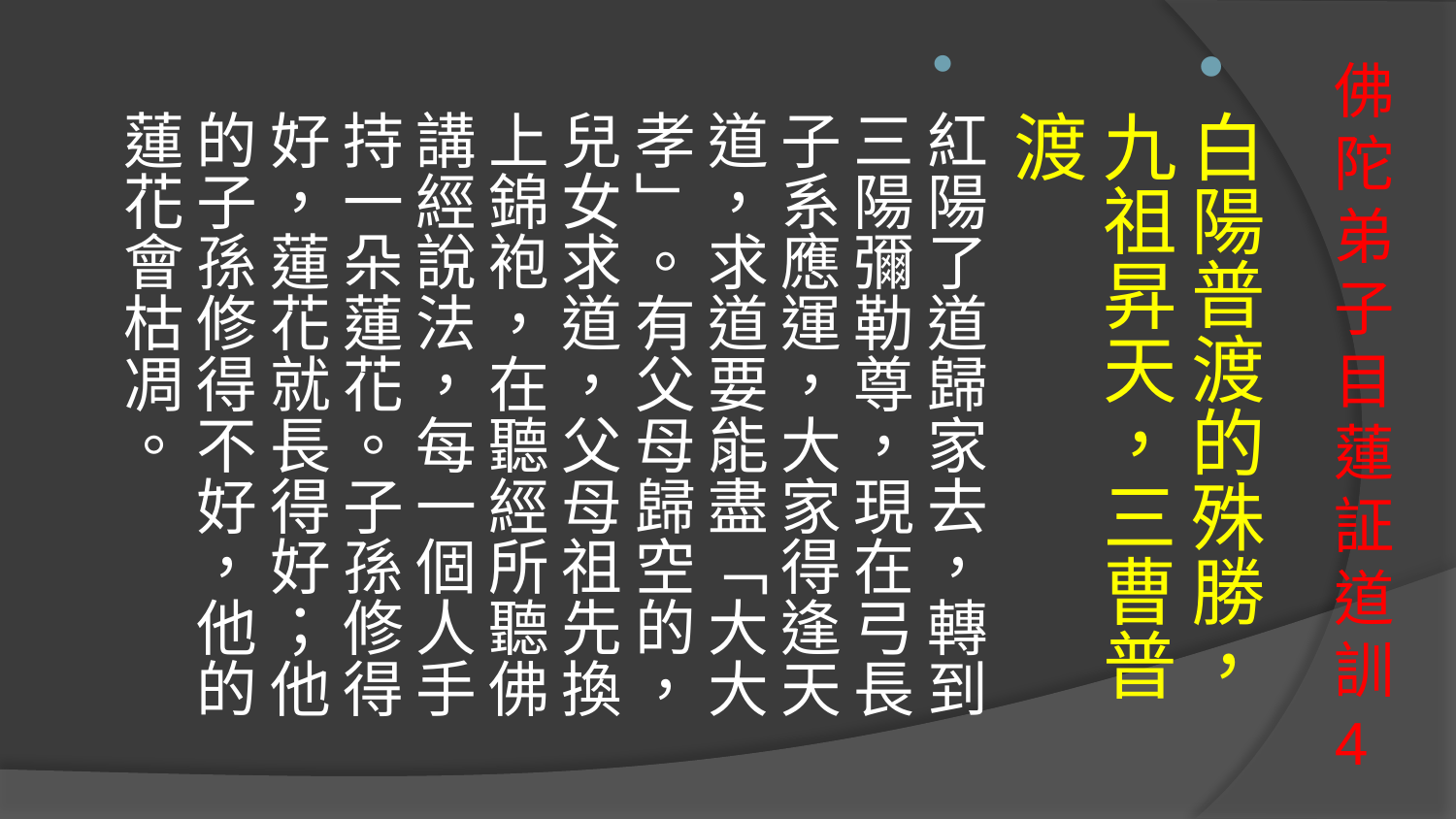

白陽普渡的殊勝，九祖昇天，三曹普渡
紅陽了道歸家去，轉到三陽彌勒尊，現在弓長子系應運，大家得逢天道，求道要能盡「大大孝」。有父母歸空的，兒女求道，父母祖先換上錦袍，在聽經所聽佛講經說法，每一個人手持一朵蓮花。子孫修得好，蓮花就長得好；他的子孫修得不好，他的蓮花會枯凋。

# 佛陀弟子目蓮証道訓4